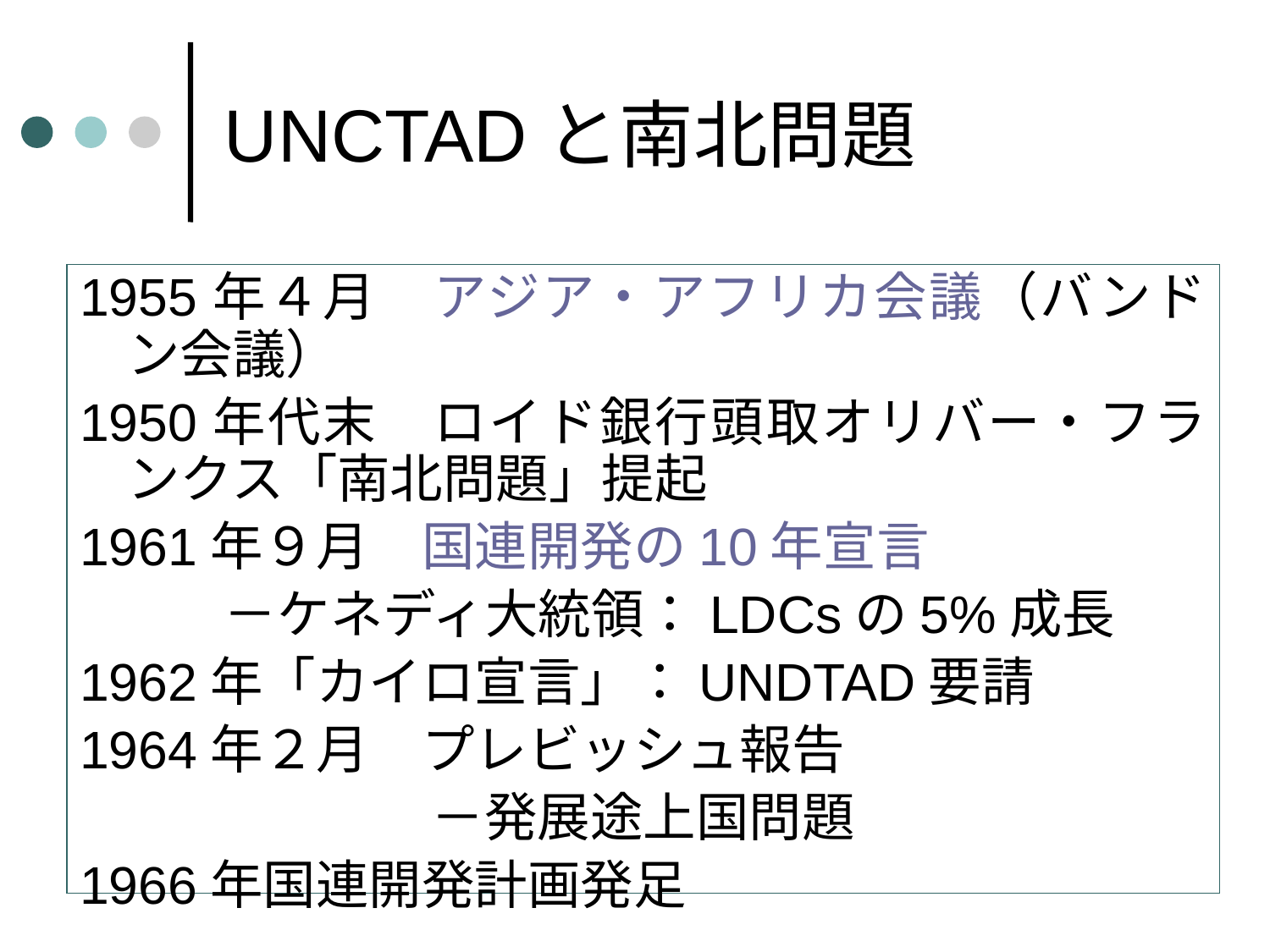

# UNCTADと南北問題
1955年４月　アジア・アフリカ会議（バンドン会議）
1950年代末　ロイド銀行頭取オリバー・フランクス「南北問題」提起
1961年９月　国連開発の10年宣言
　－ケネディ大統領：LDCsの5%成長
1962年「カイロ宣言」：UNDTAD要請
1964年２月　プレビッシュ報告
－発展途上国問題
1966年国連開発計画発足